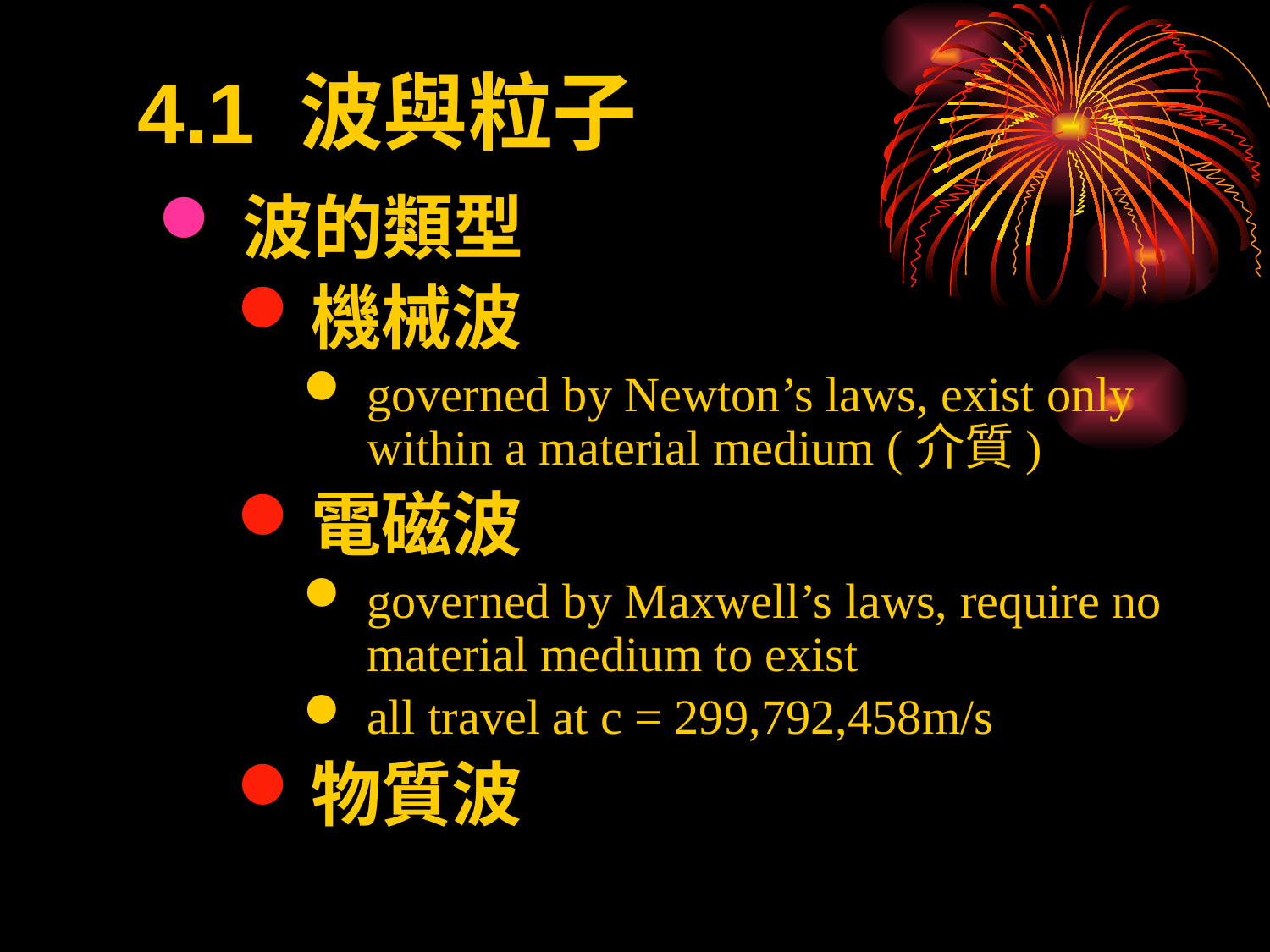

# 4.1 波與粒子
波的類型
機械波
governed by Newton’s laws, exist only within a material medium (介質)
電磁波
governed by Maxwell’s laws, require no material medium to exist
all travel at c = 299,792,458m/s
物質波